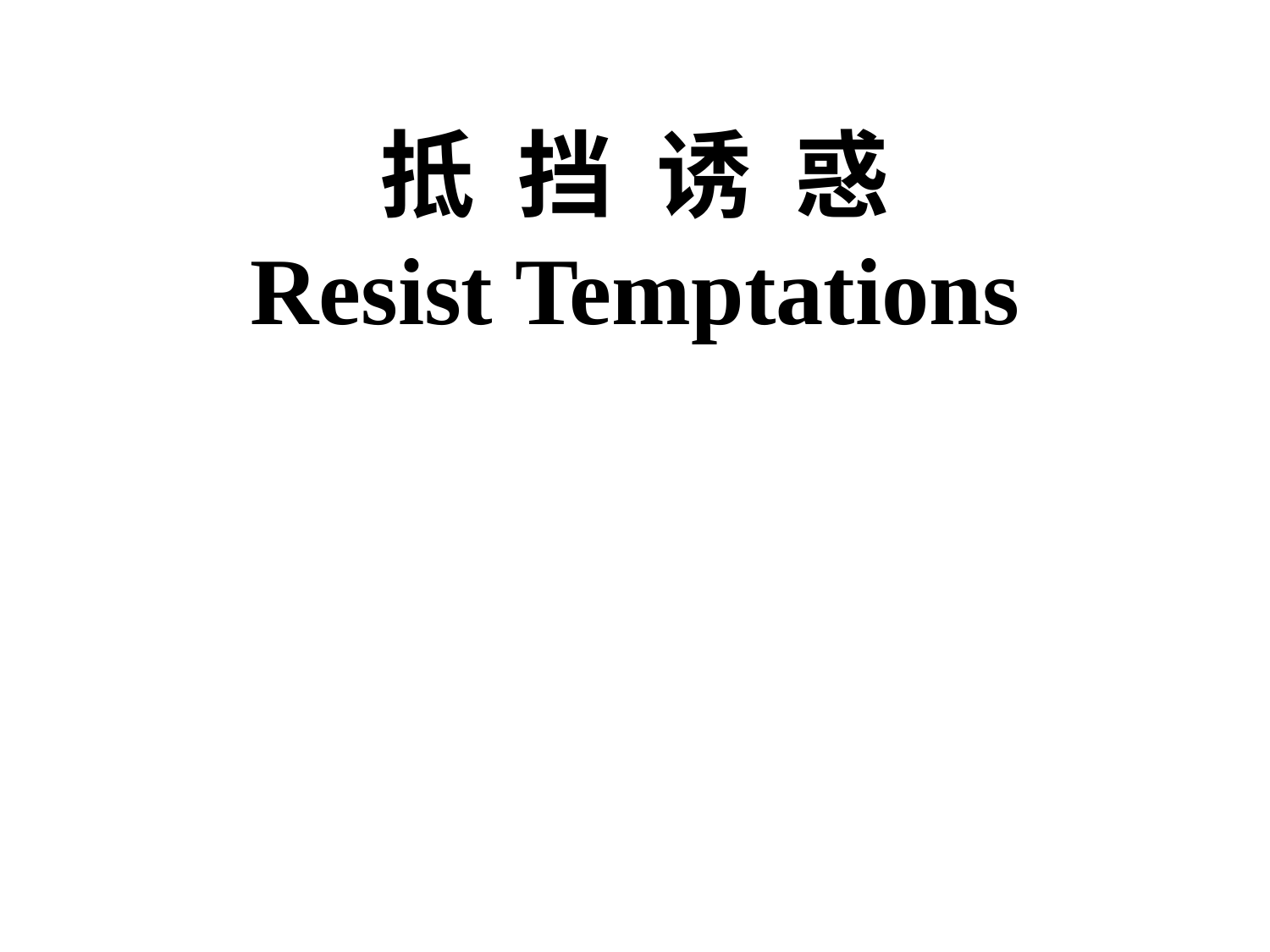

# 抵  挡  诱  惑 Resist Temptations